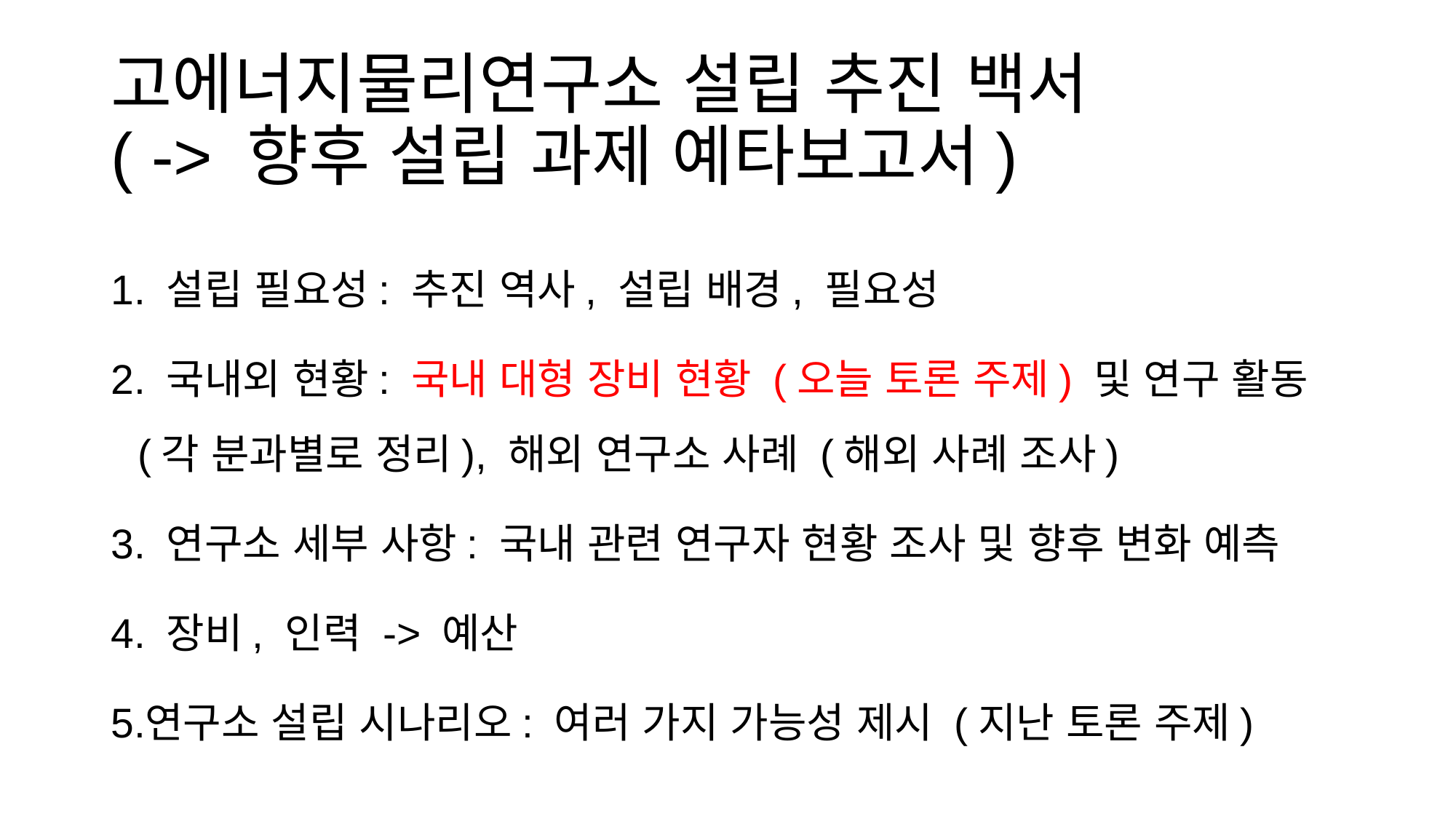

# 고에너지물리연구소 설립 추진 백서 ( -> 향후 설립 과제 예타보고서)
 설립 필요성: 추진 역사, 설립 배경, 필요성
 국내외 현황: 국내 대형 장비 현황 (오늘 토론 주제) 및 연구 활동 (각 분과별로 정리), 해외 연구소 사례 (해외 사례 조사)
 연구소 세부 사항: 국내 관련 연구자 현황 조사 및 향후 변화 예측
 장비, 인력 -> 예산
연구소 설립 시나리오: 여러 가지 가능성 제시 (지난 토론 주제)